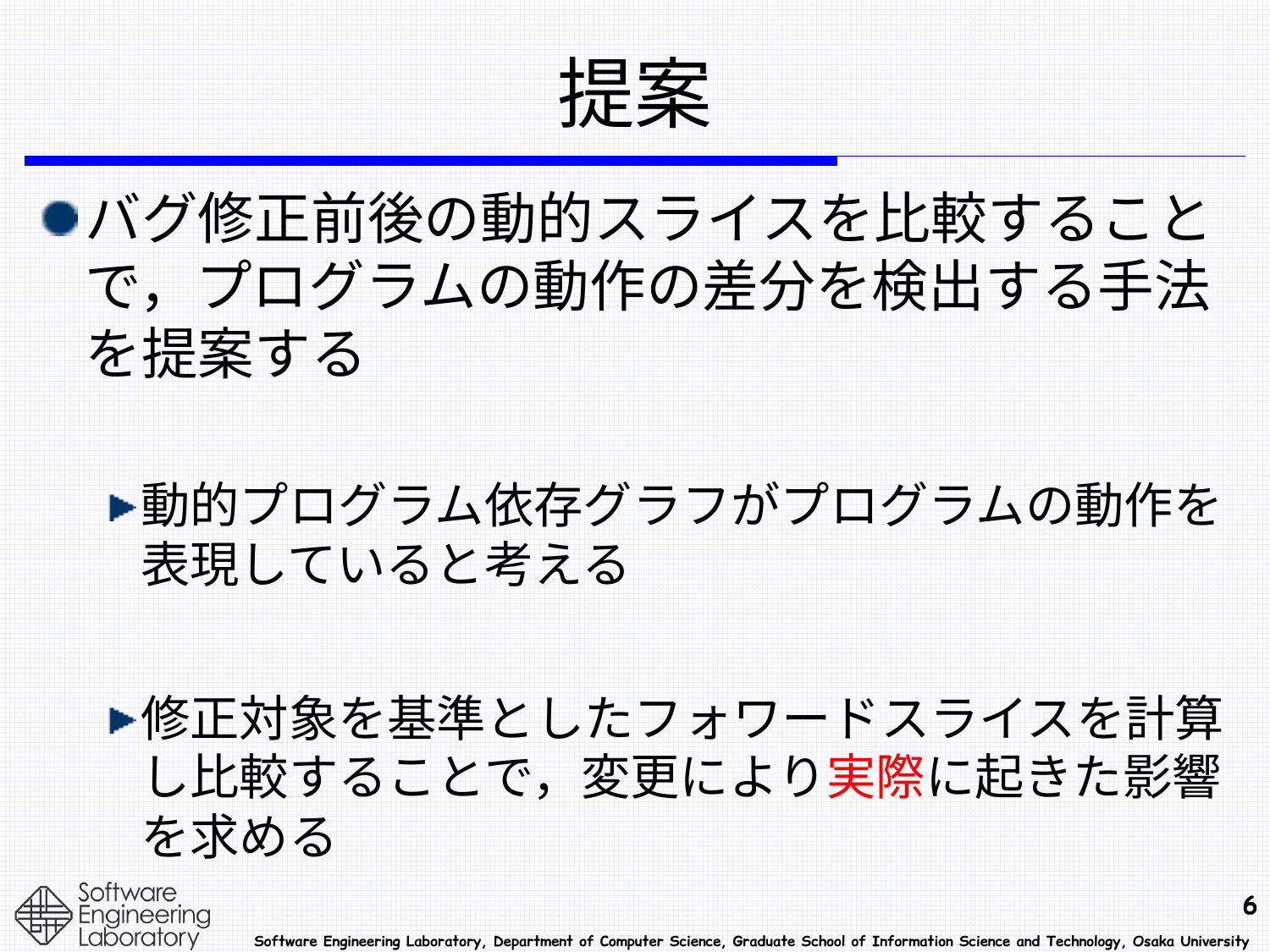

# 提案
バグ修正前後の動的スライスを比較することで，プログラムの動作の差分を検出する手法を提案する

動的プログラム依存グラフがプログラムの動作を表現していると考える

修正対象を基準としたフォワードスライスを計算し比較することで，変更により実際に起きた影響を求める